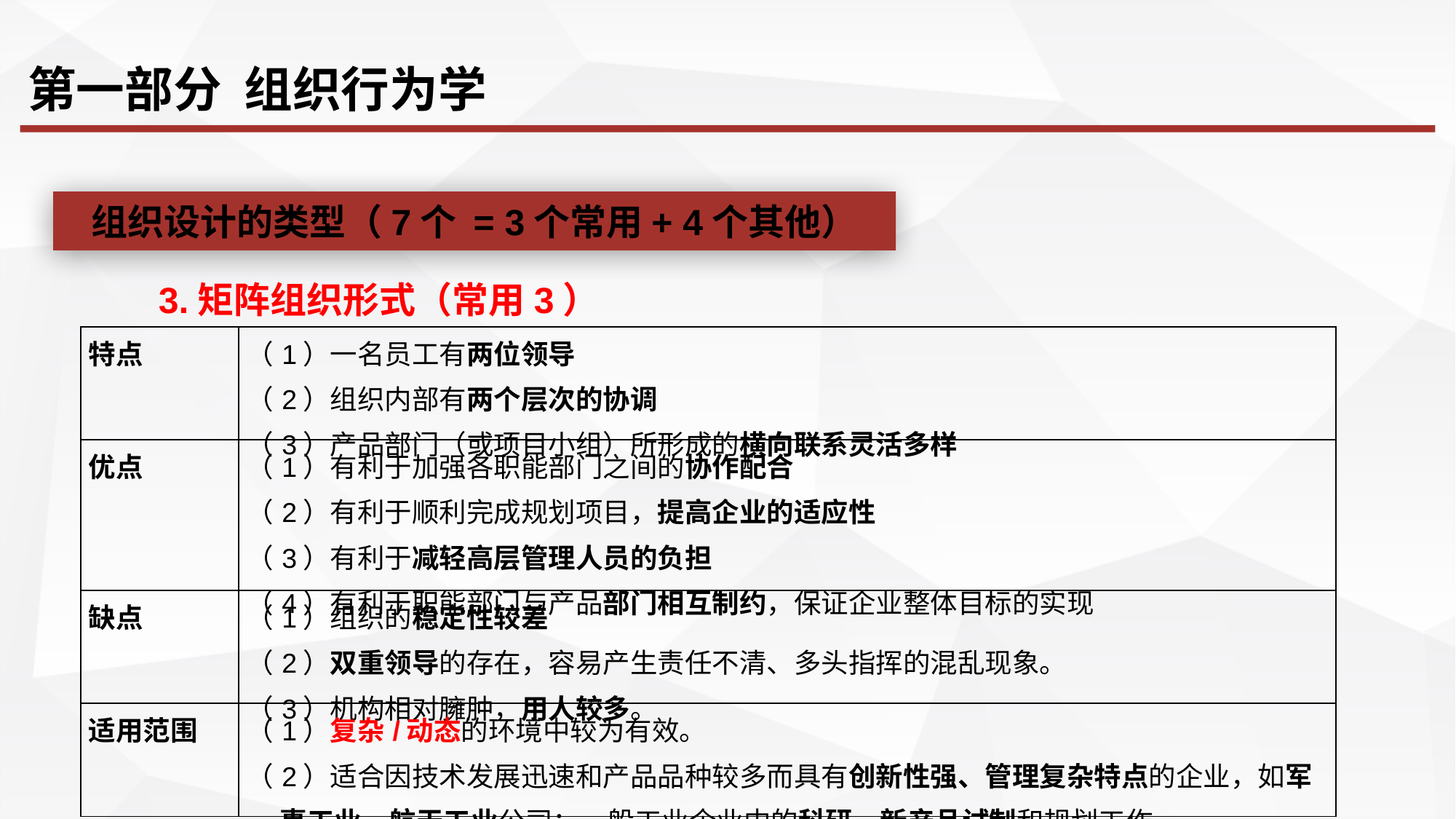

第一部分  组织行为学

组织设计的类型（7个 = 3个常用+ 4个其他）
3.矩阵组织形式（常用3）
| 特点 | （1）一名员工有两位领导 （2）组织内部有两个层次的协调 （3）产品部门（或项目小组）所形成的横向联系灵活多样 |
| --- | --- |
| 优点 | （1）有利于加强各职能部门之间的协作配合 （2）有利于顺利完成规划项目，提高企业的适应性 （3）有利于减轻高层管理人员的负担 （4）有利于职能部门与产品部门相互制约，保证企业整体目标的实现 |
| 缺点 | （1）组织的稳定性较差 （2）双重领导的存在，容易产生责任不清、多头指挥的混乱现象。 （3）机构相对臃肿，用人较多。 |
| 适用范围 | （1）复杂/动态的环境中较为有效。 （2）适合因技术发展迅速和产品品种较多而具有创新性强、管理复杂特点的企业，如军事工业、航天工业公司；一般工业企业中的科研、新产品试制和规划工作。 |